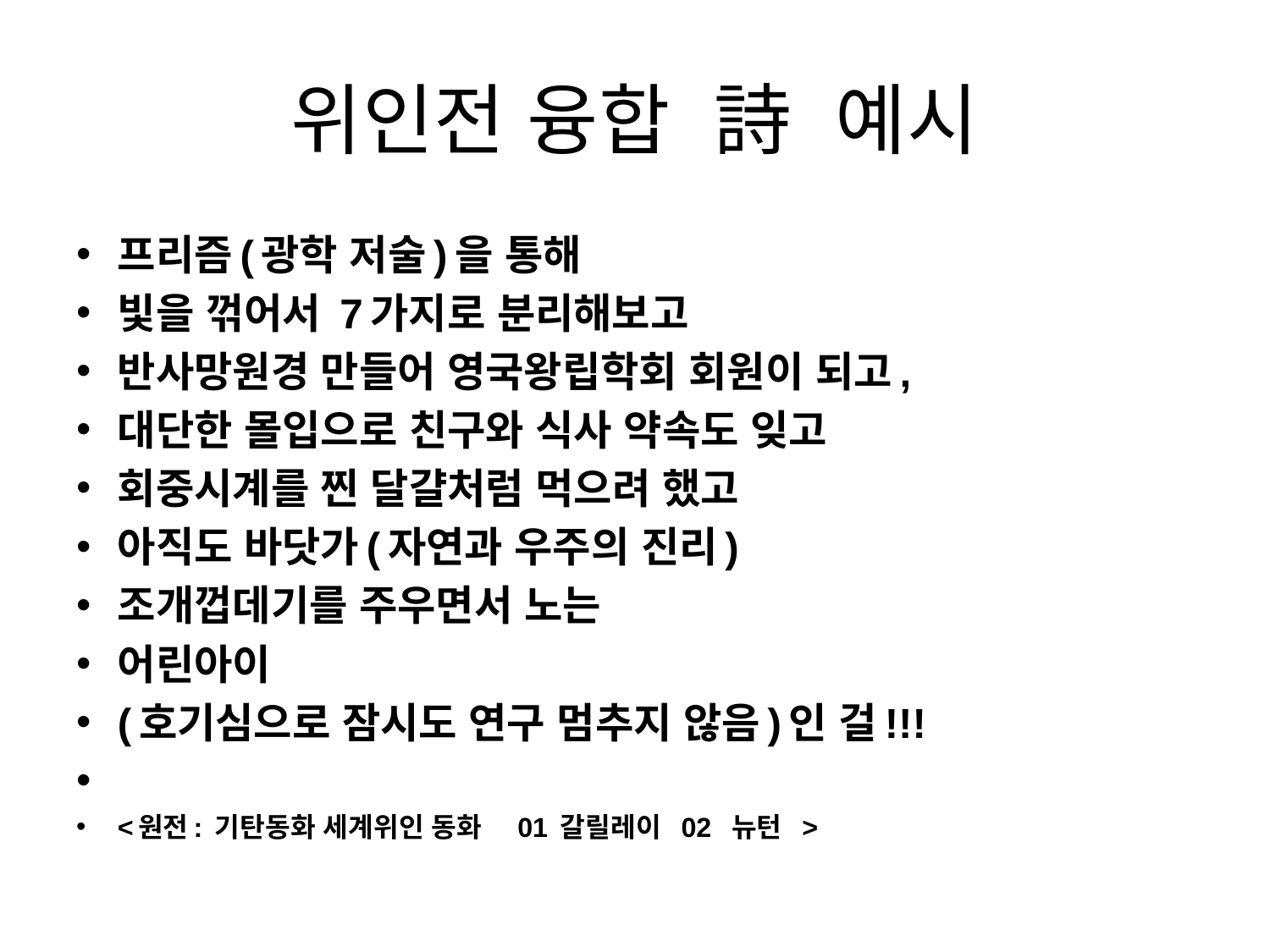

# 위인전 융합  詩  예시
프리즘(광학 저술)을 통해
빛을 꺾어서 7가지로 분리해보고
반사망원경 만들어 영국왕립학회 회원이 되고,
대단한 몰입으로 친구와 식사 약속도 잊고
회중시계를 찐 달걀처럼 먹으려 했고
아직도 바닷가(자연과 우주의 진리)
조개껍데기를 주우면서 노는
어린아이
(호기심으로 잠시도 연구 멈추지 않음)인 걸!!!

<원전: 기탄동화 세계위인 동화    01 갈릴레이  02  뉴턴  >